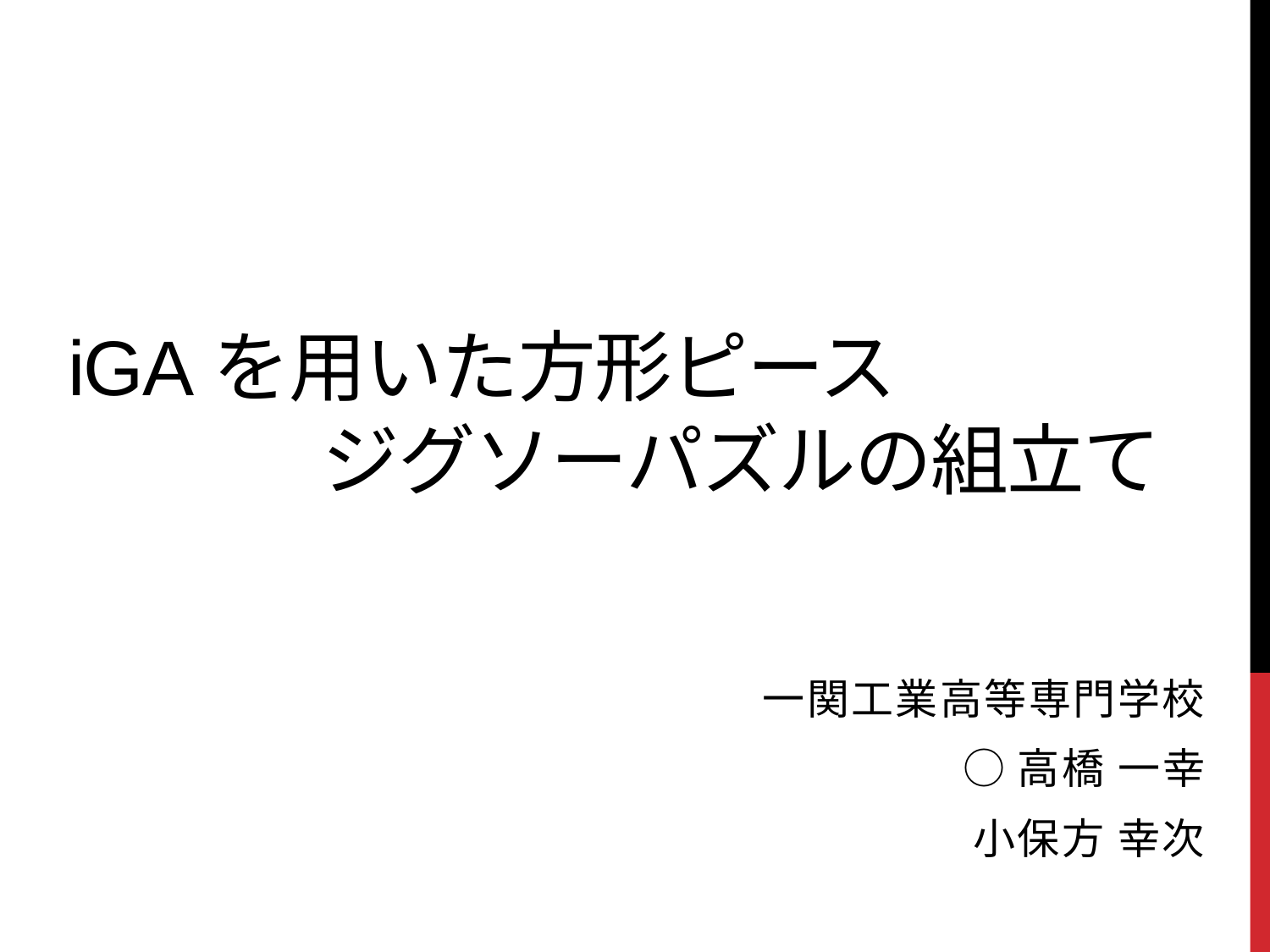

# iGAを用いた方形ピース ジグソーパズルの組立て
一関工業高等専門学校
○高橋 一幸
小保方 幸次